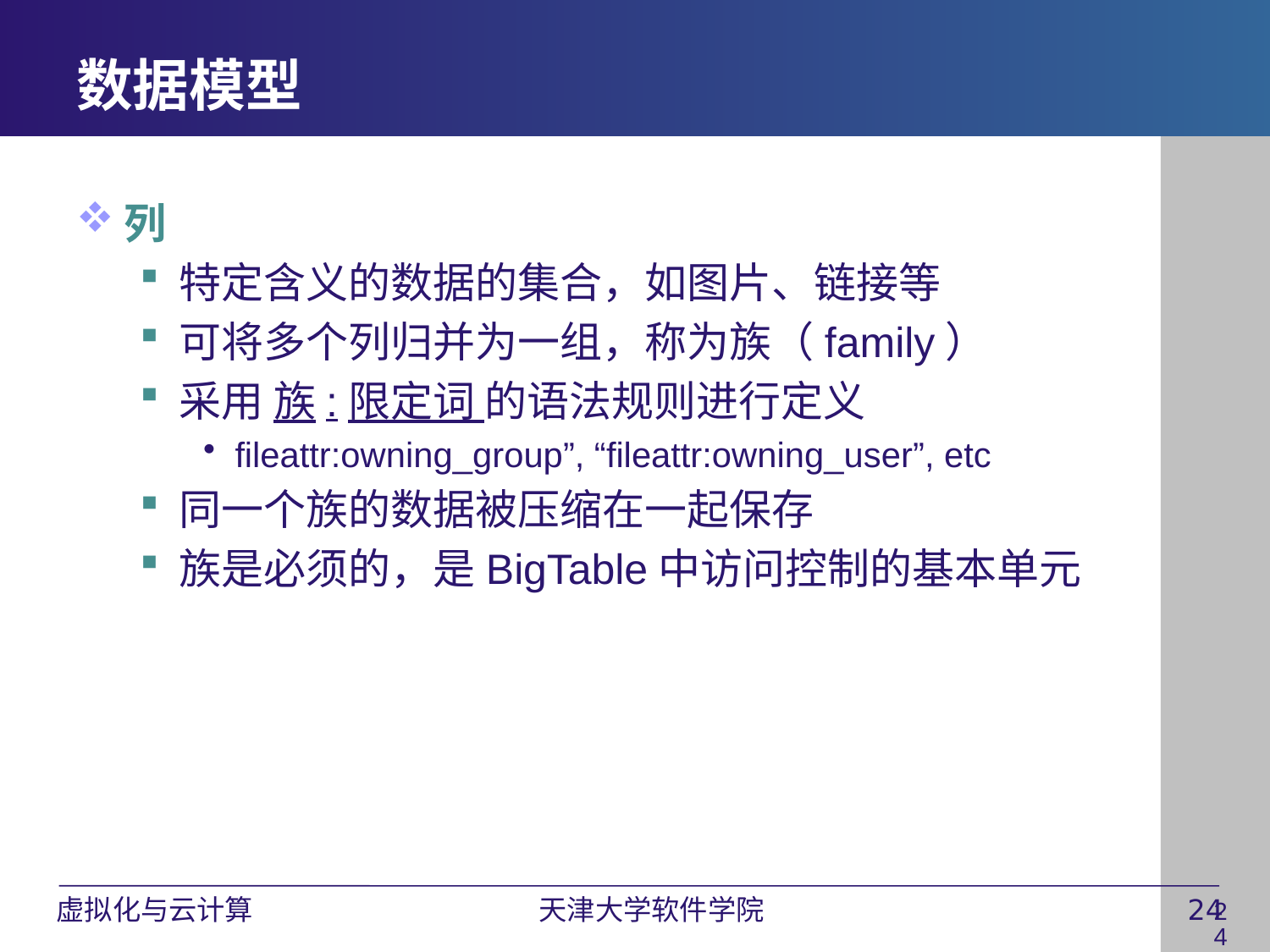

# 数据模型
列
特定含义的数据的集合，如图片、链接等
可将多个列归并为一组，称为族（family）
采用 族:限定词 的语法规则进行定义
fileattr:owning_group”, “fileattr:owning_user”, etc
同一个族的数据被压缩在一起保存
族是必须的，是BigTable中访问控制的基本单元

24